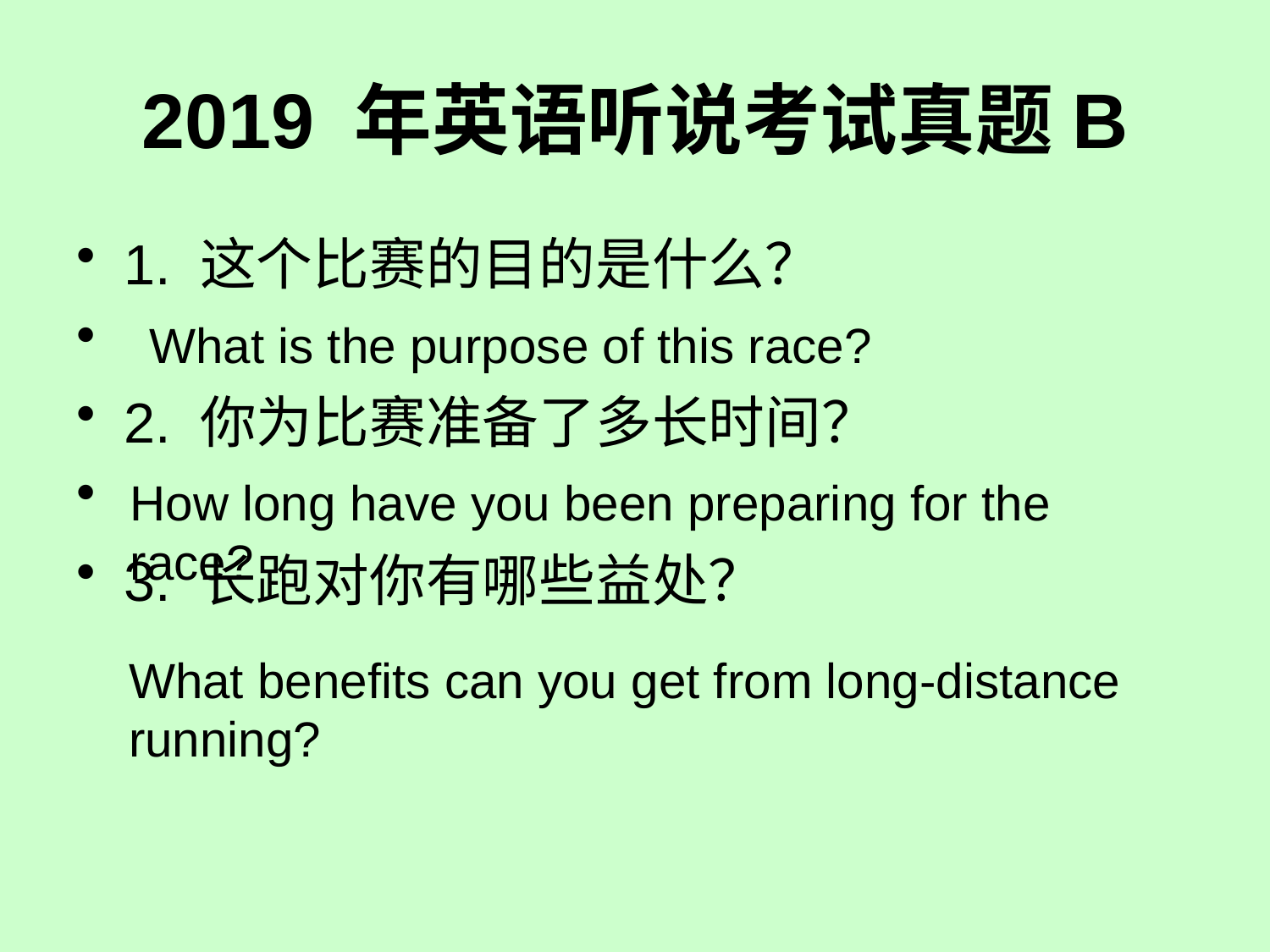

# 2019 年英语听说考试真题B
1. 这个比赛的目的是什么？

2. 你为比赛准备了多长时间？

3. 长跑对你有哪些益处？

What is the purpose of this race?
How long have you been preparing for the race?
What benefits can you get from long-distance running?